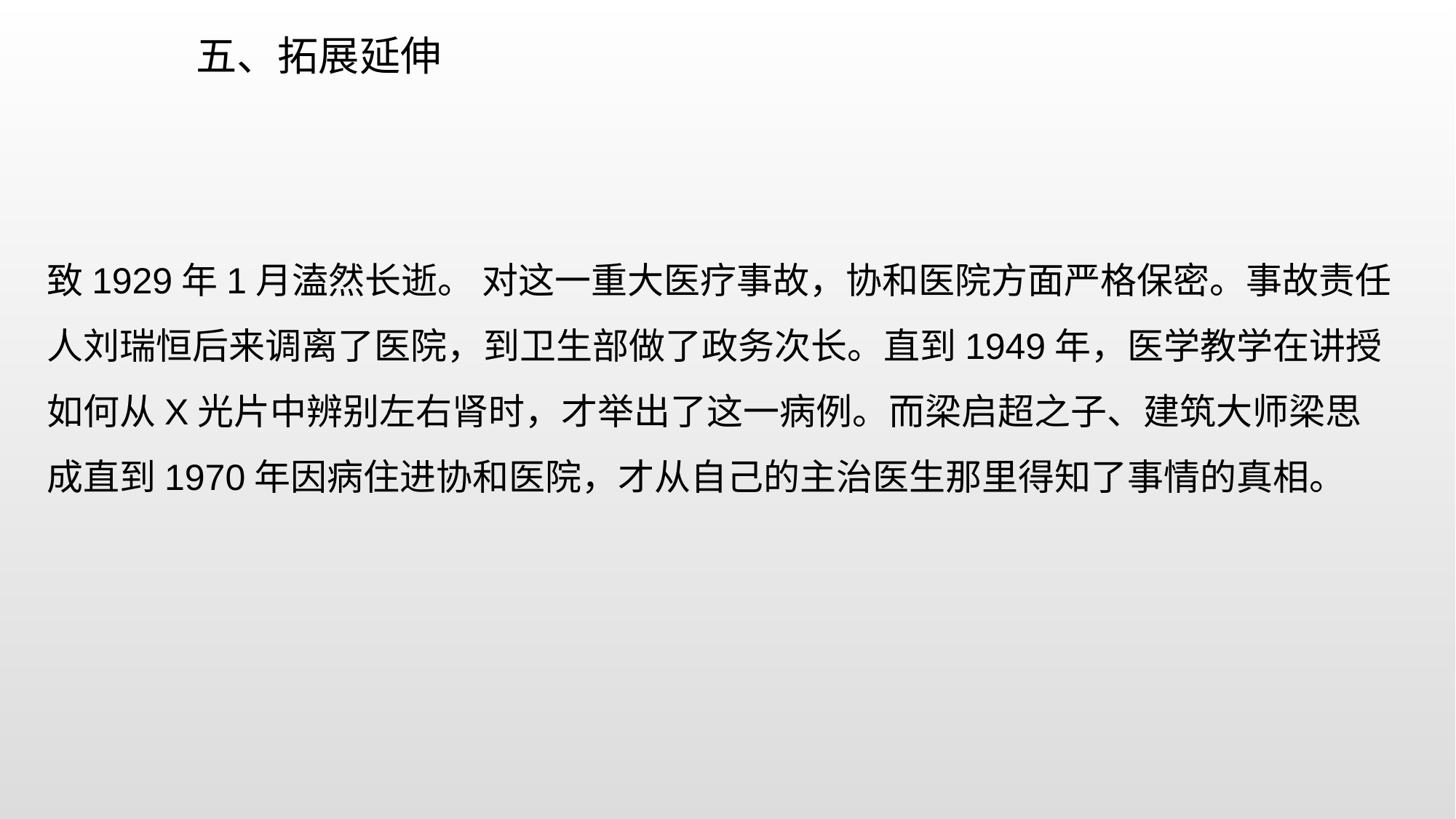

五、拓展延伸

致1929年1月溘然长逝。 对这一重大医疗事故，协和医院方面严格保密。事故责任人刘瑞恒后来调离了医院，到卫生部做了政务次长。直到1949年，医学教学在讲授如何从X光片中辨别左右肾时，才举出了这一病例。而梁启超之子、建筑大师梁思成直到1970年因病住进协和医院，才从自己的主治医生那里得知了事情的真相。